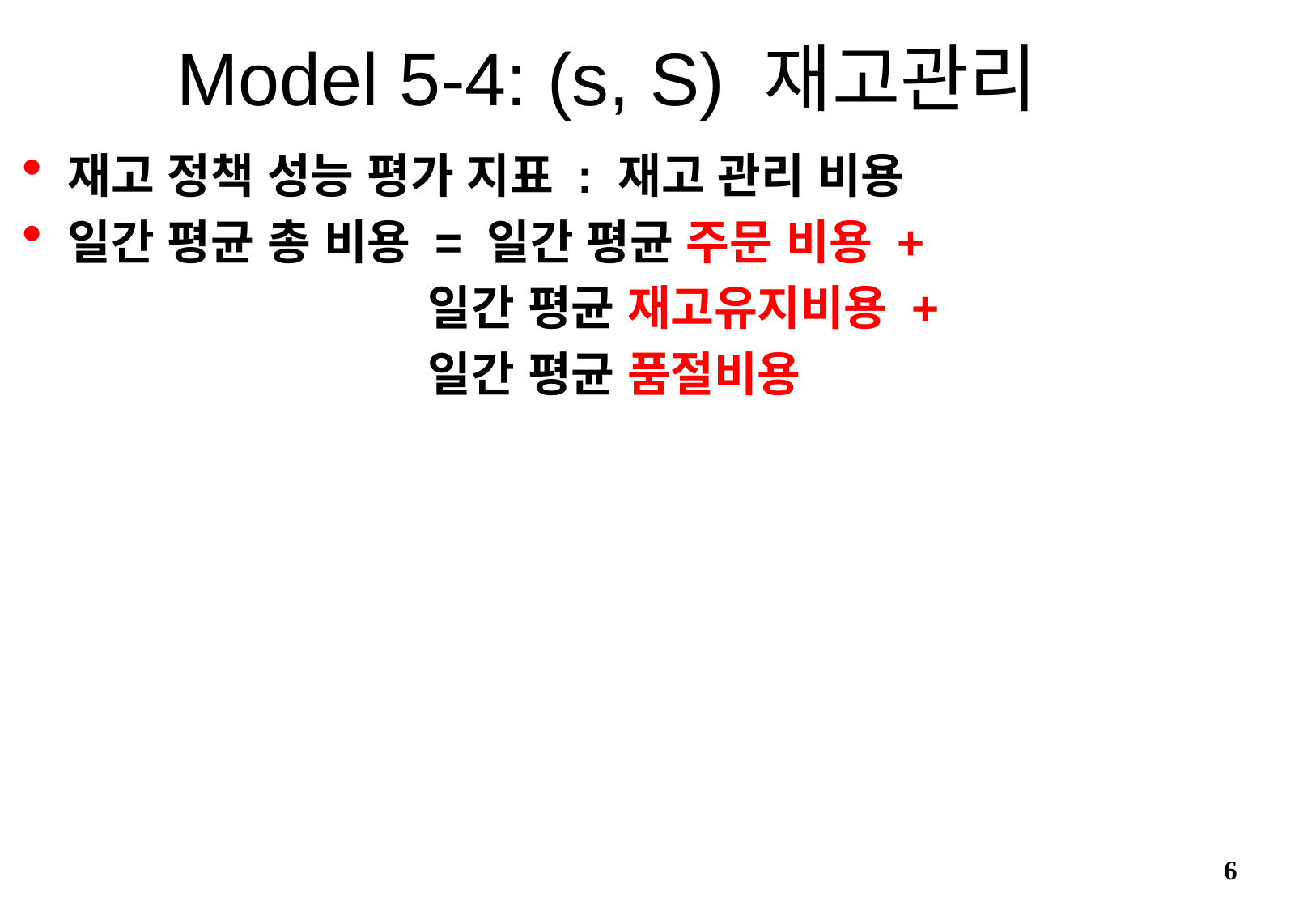

Model 5-4: (s, S) 재고관리
재고 정책 성능 평가 지표 : 재고 관리 비용
일간 평균 총 비용 = 일간 평균 주문 비용 +
                              일간 평균 재고유지비용 +
                              일간 평균 품절비용

6